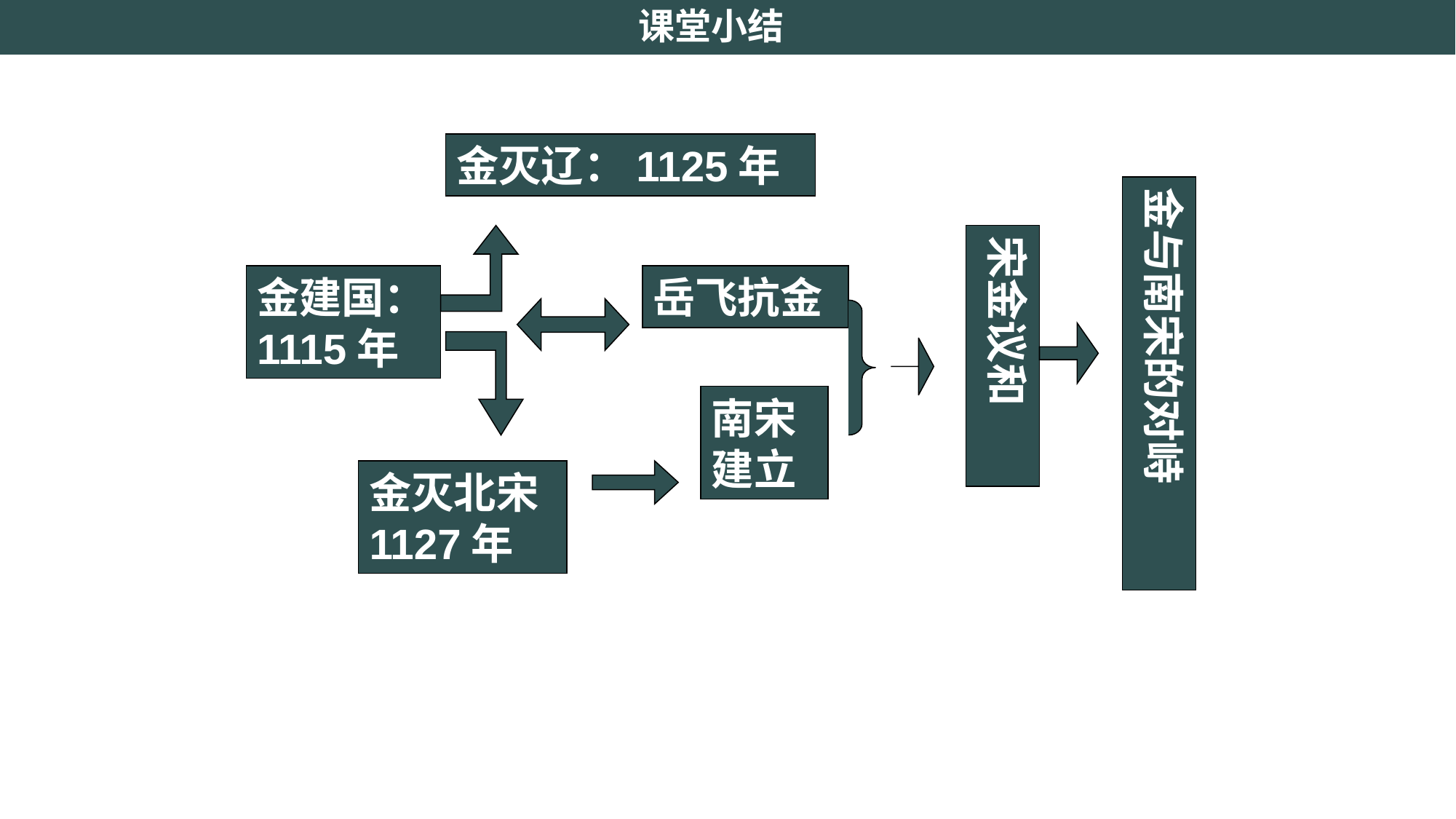

课堂小结
金灭辽：1125年
金与南宋的对峙
宋金议和

金建国：1115年
岳飞抗金

南宋建立

金灭北宋1127年